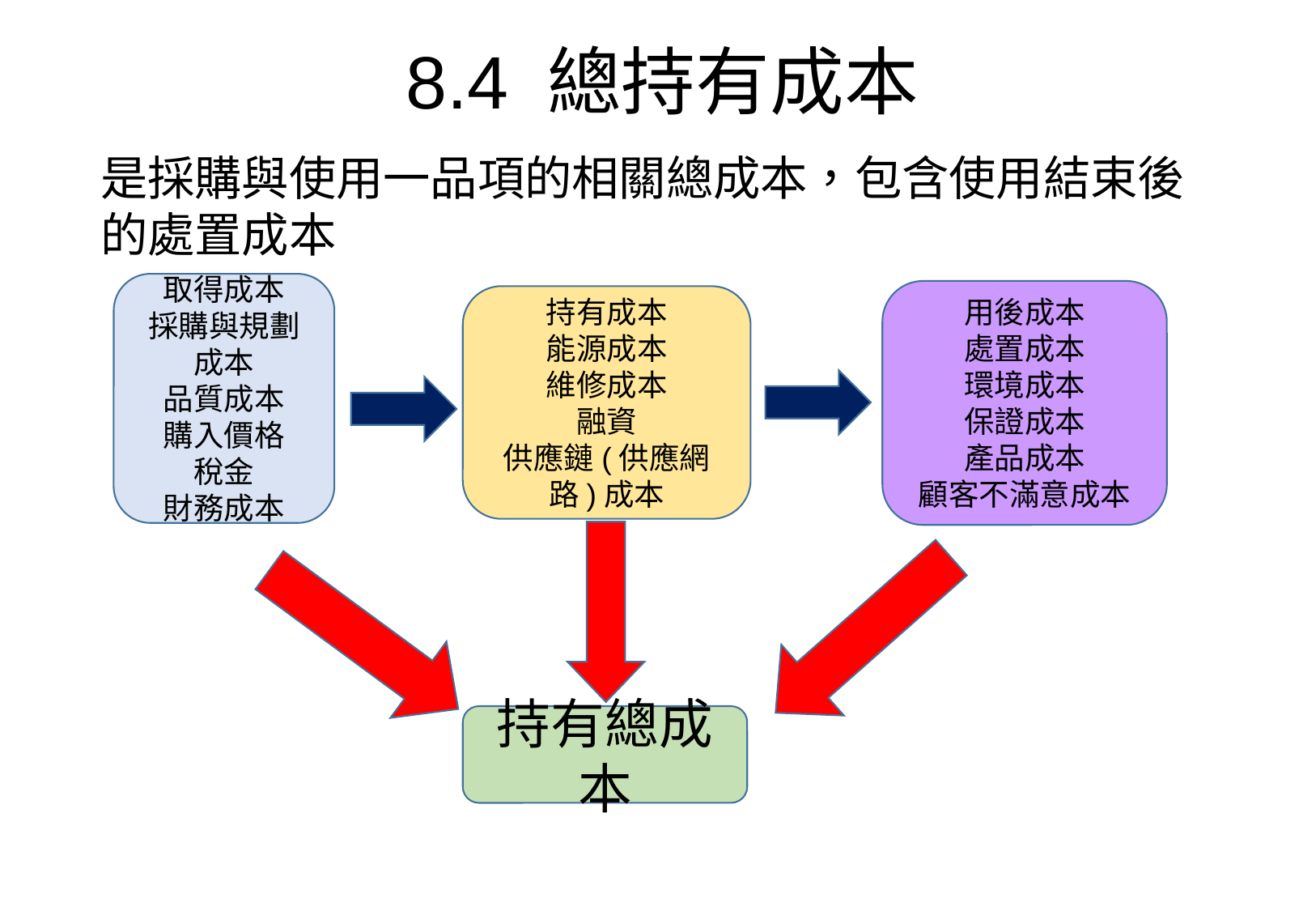

8.4 總持有成本
是採購與使用一品項的相關總成本，包含使用結束後的處置成本
取得成本
採購與規劃成本
品質成本
購入價格
稅金
財務成本
用後成本
處置成本
環境成本
保證成本
產品成本
顧客不滿意成本

持有成本
能源成本
維修成本
融資
供應鏈(供應網路)成本

持有總成本